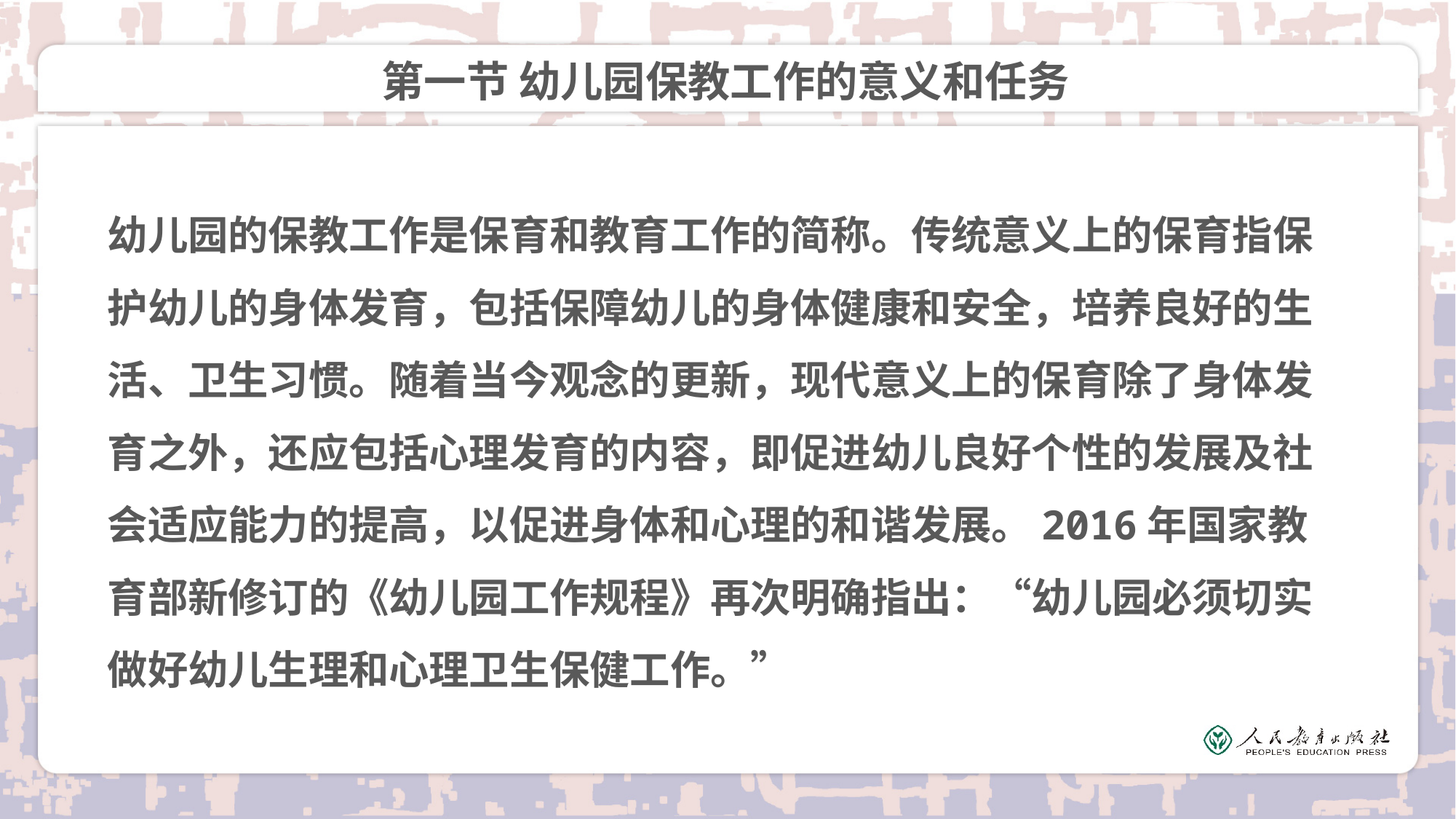

# 第一节 幼儿园保教工作的意义和任务
幼儿园的保教工作是保育和教育工作的简称。传统意义上的保育指保护幼儿的身体发育，包括保障幼儿的身体健康和安全，培养良好的生活、卫生习惯。随着当今观念的更新，现代意义上的保育除了身体发育之外，还应包括心理发育的内容，即促进幼儿良好个性的发展及社会适应能力的提高，以促进身体和心理的和谐发展。2016年国家教育部新修订的《幼儿园工作规程》再次明确指出：“幼儿园必须切实做好幼儿生理和心理卫生保健工作。”